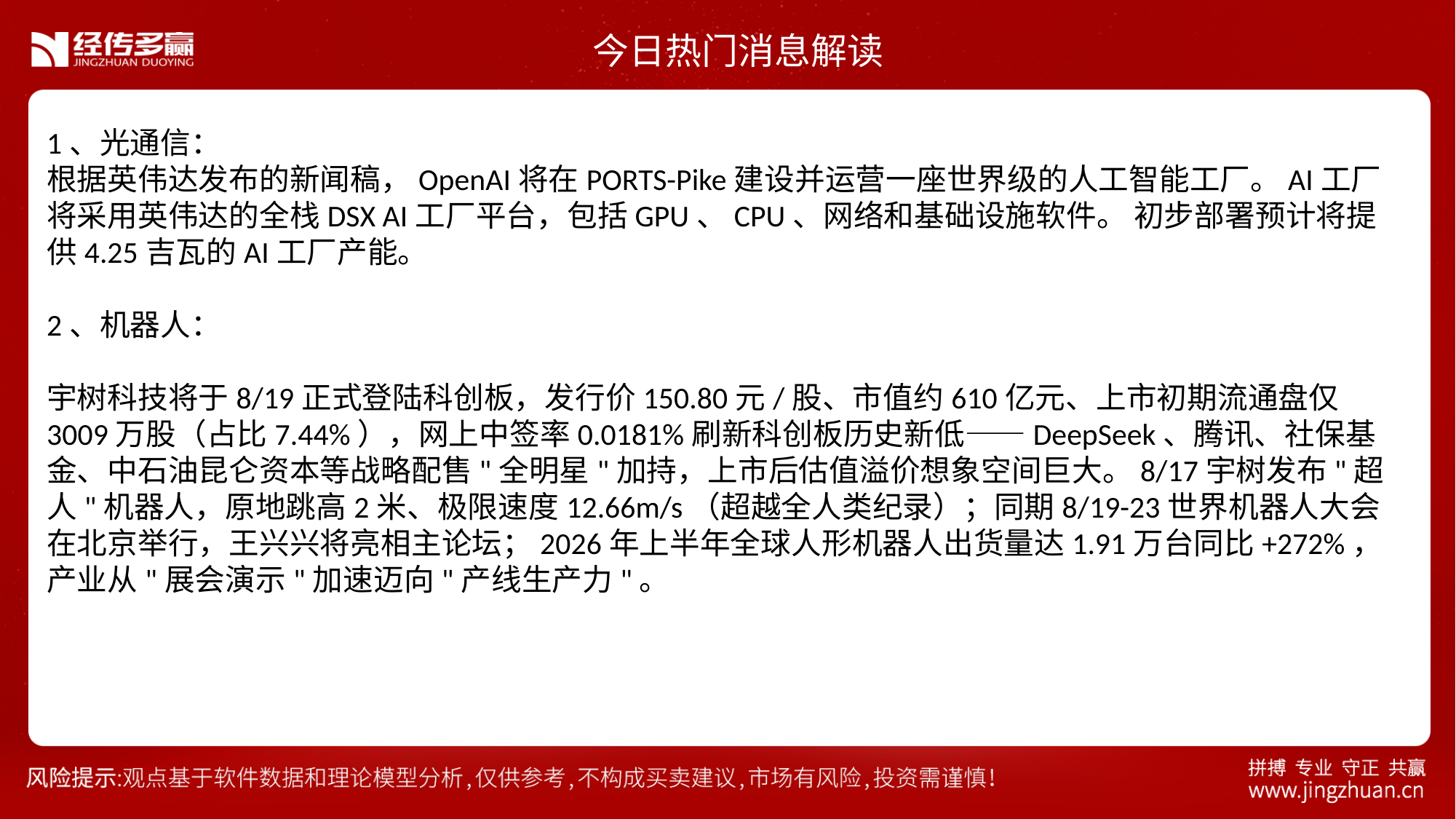

今日热门消息解读
1、光通信：
根据英伟达发布的新闻稿，OpenAI将在PORTS-Pike建设并运营一座世界级的人工智能工厂。AI工厂将采用英伟达的全栈DSX AI工厂平台，包括GPU、CPU、网络和基础设施软件。 初步部署预计将提供4.25吉瓦的AI工厂产能。

2、机器人：

宇树科技将于8/19正式登陆科创板，发行价150.80元/股、市值约610亿元、上市初期流通盘仅3009万股（占比7.44%），网上中签率0.0181%刷新科创板历史新低——DeepSeek、腾讯、社保基金、中石油昆仑资本等战略配售"全明星"加持，上市后估值溢价想象空间巨大。8/17宇树发布"超人"机器人，原地跳高2米、极限速度12.66m/s（超越全人类纪录）；同期8/19-23世界机器人大会在北京举行，王兴兴将亮相主论坛；2026年上半年全球人形机器人出货量达1.91万台同比+272%，产业从"展会演示"加速迈向"产线生产力"。